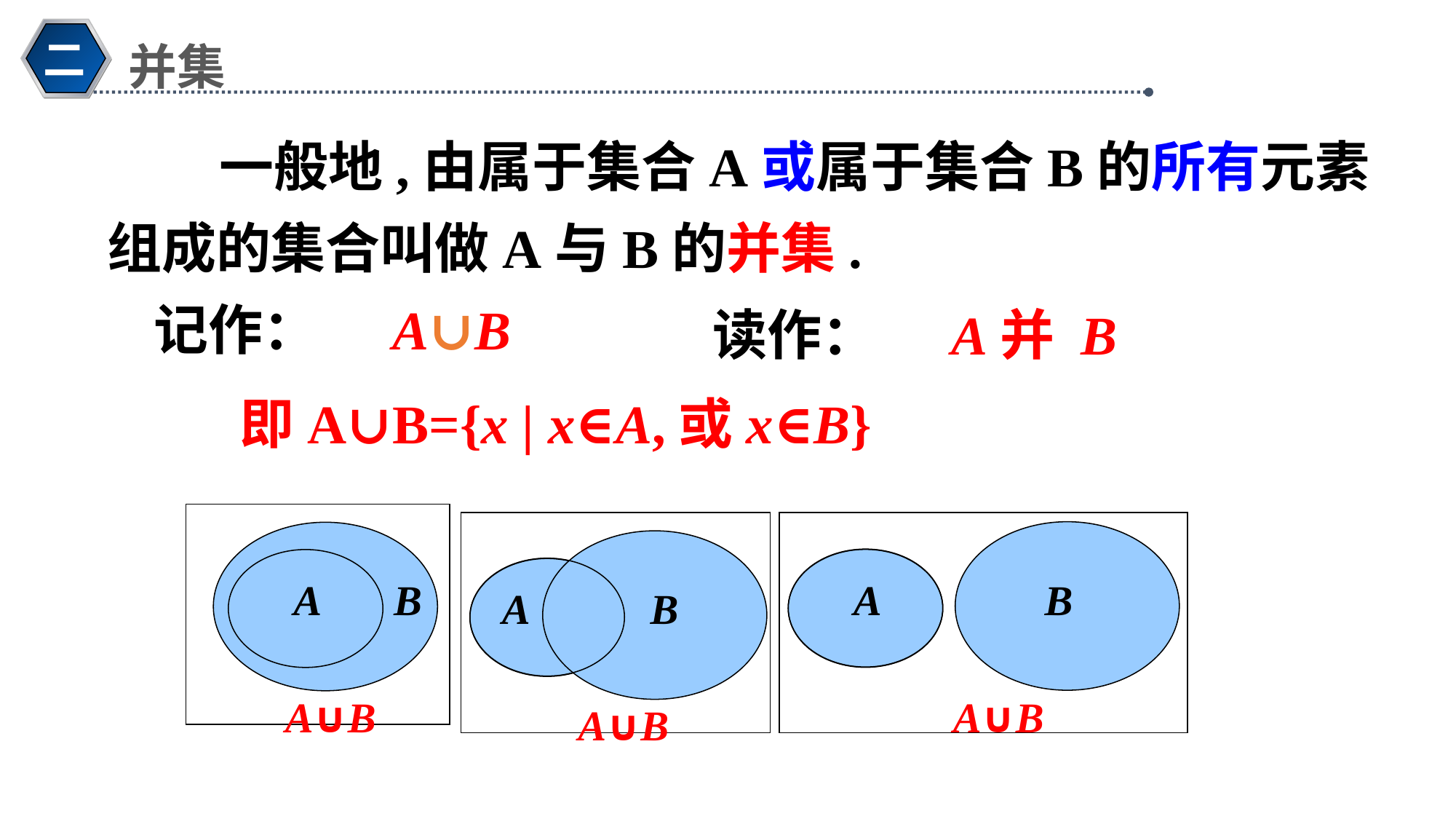

并集

二

        一般地,由属于集合A或属于集合B的所有元素组成的集合叫做A与B的并集.
记作：     A∪B
读作：     A并 B
即A∪B={x | x∈A,或x∈B}

A
B
A∪B

A
B
A∪B

A
B
A∪B